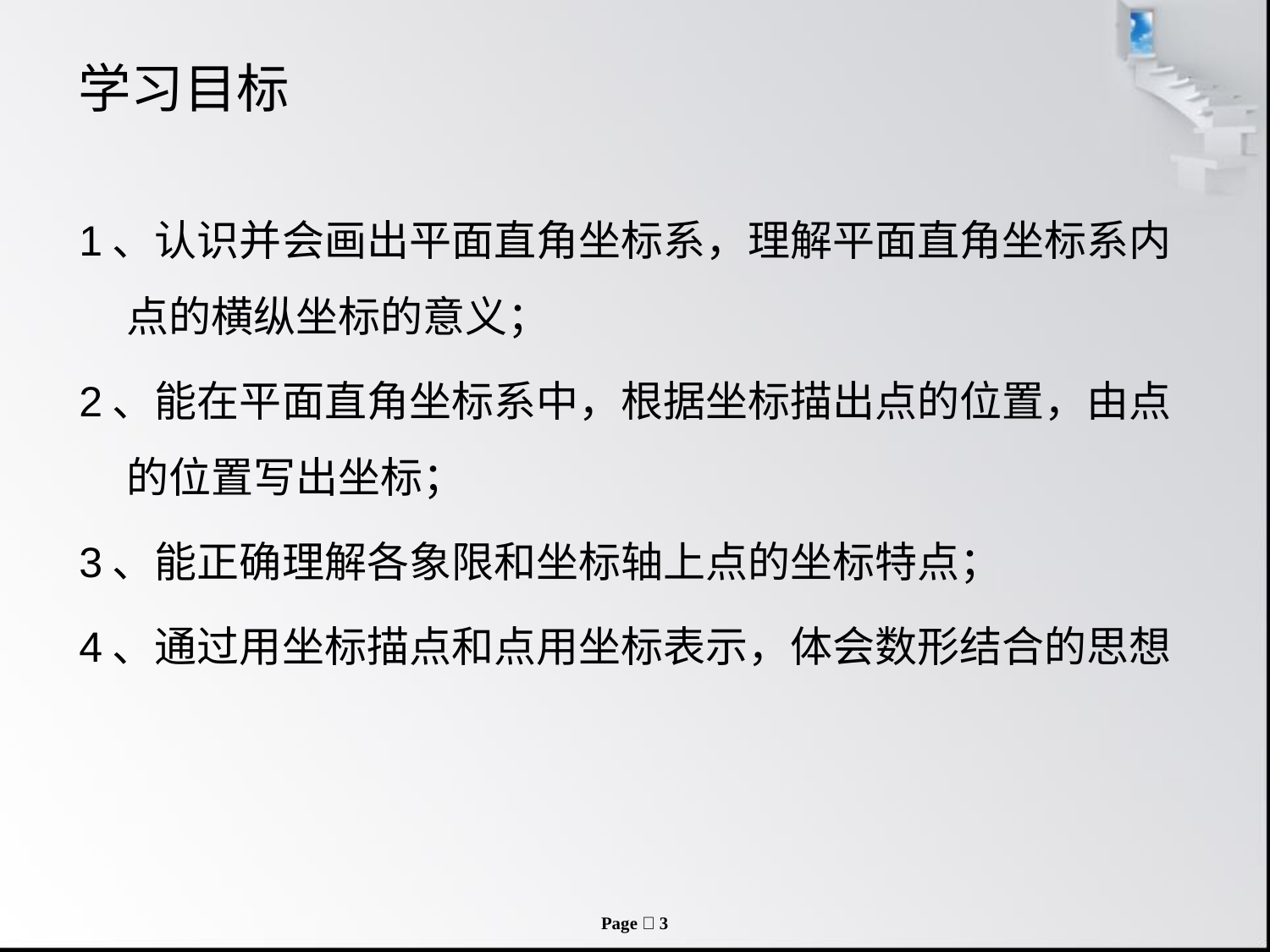

# 学习目标
1、认识并会画出平面直角坐标系，理解平面直角坐标系内点的横纵坐标的意义；
2、能在平面直角坐标系中，根据坐标描出点的位置，由点的位置写出坐标；
3、能正确理解各象限和坐标轴上点的坐标特点；
4、通过用坐标描点和点用坐标表示，体会数形结合的思想